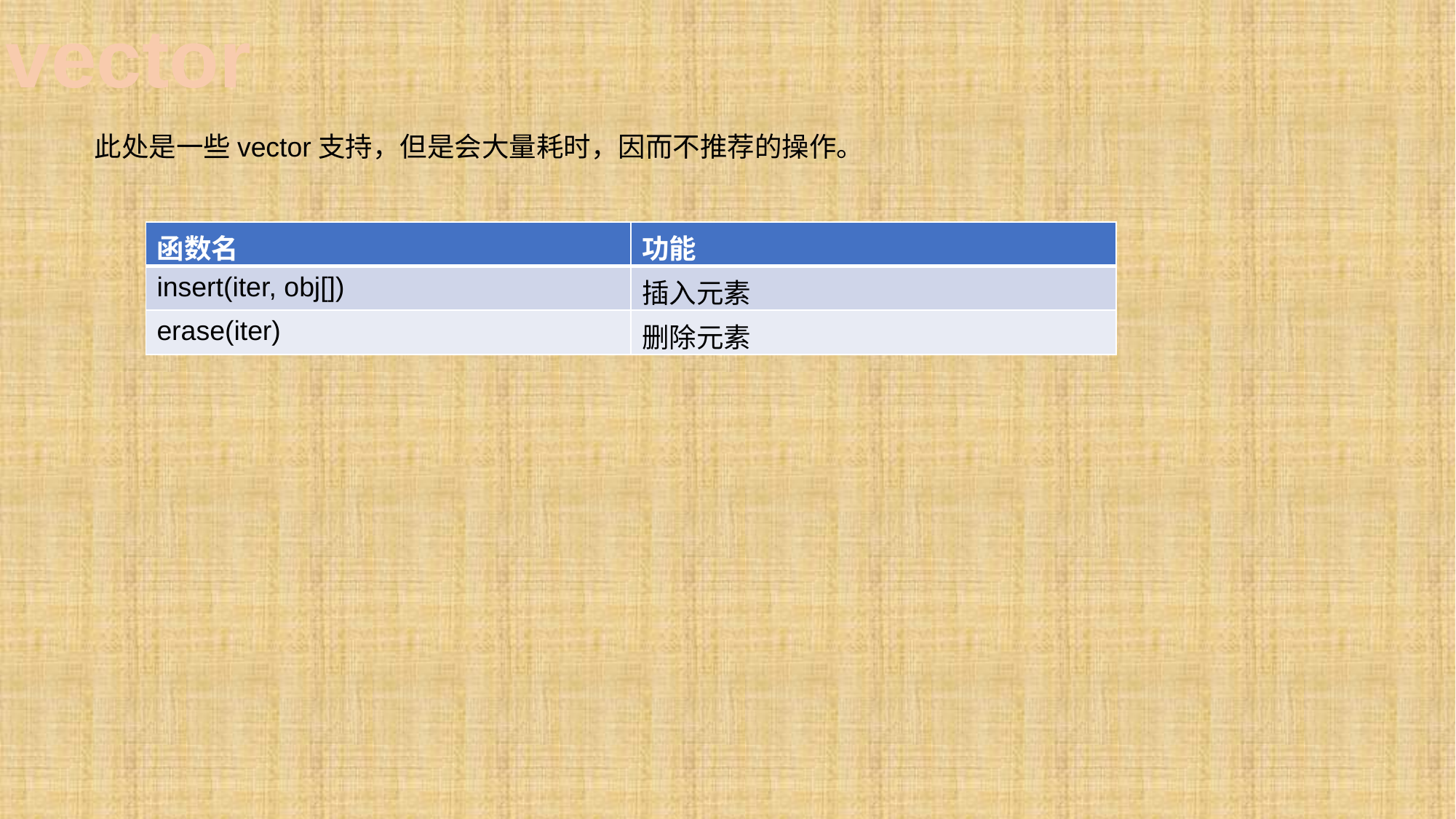

vector
此处是一些vector支持，但是会大量耗时，因而不推荐的操作。
| 函数名 | 功能 |
| --- | --- |
| insert(iter, obj[]) | 插入元素 |
| erase(iter) | 删除元素 |